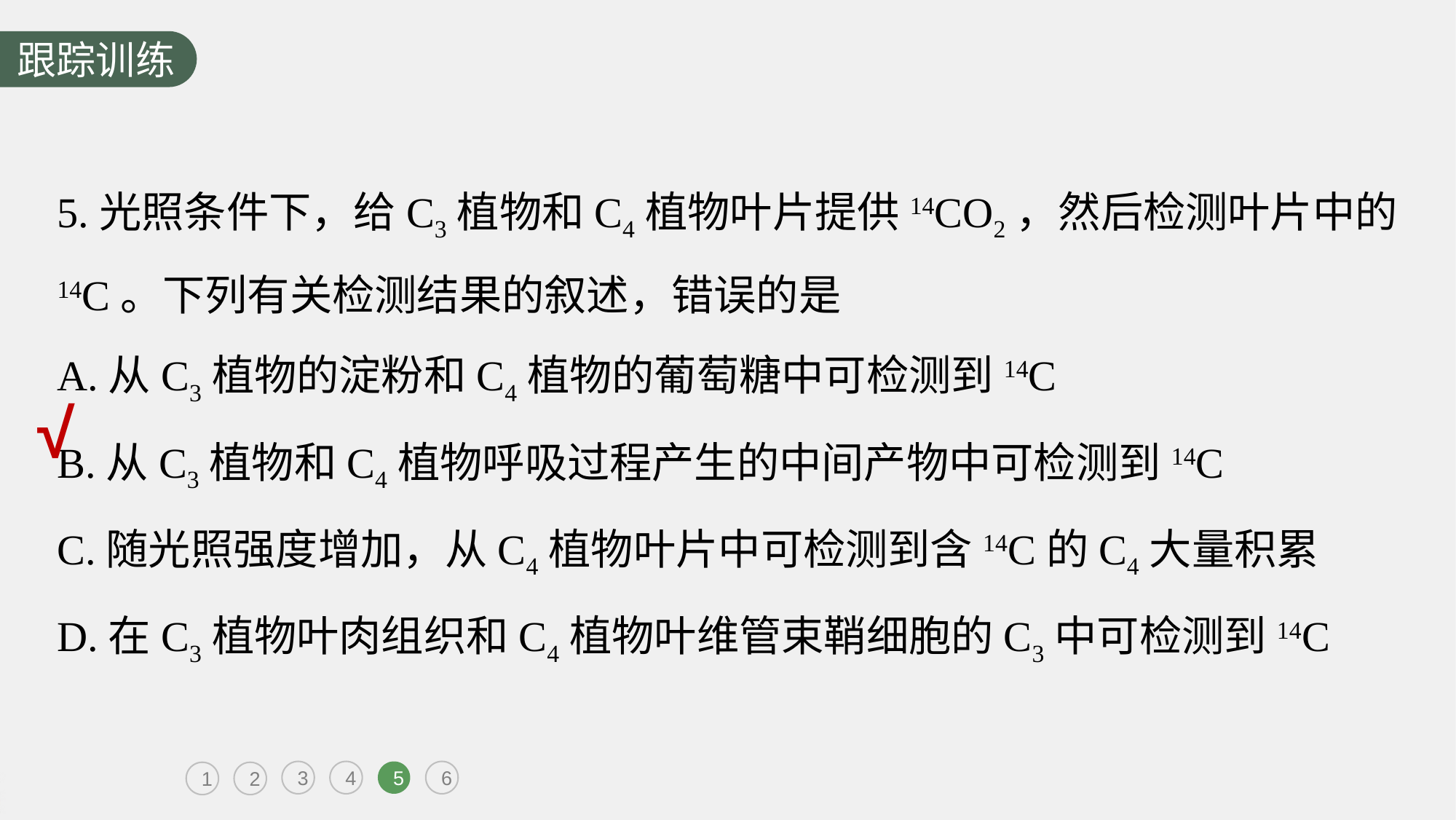

跟踪训练
5.光照条件下，给C3植物和C4植物叶片提供14CO2，然后检测叶片中的14C。下列有关检测结果的叙述，错误的是
A.从C3植物的淀粉和C4植物的葡萄糖中可检测到14C
B.从C3植物和C4植物呼吸过程产生的中间产物中可检测到14C
C.随光照强度增加，从C4植物叶片中可检测到含14C的C4大量积累
D.在C3植物叶肉组织和C4植物叶维管束鞘细胞的C3中可检测到14C
√
3
4
5
6
1
2